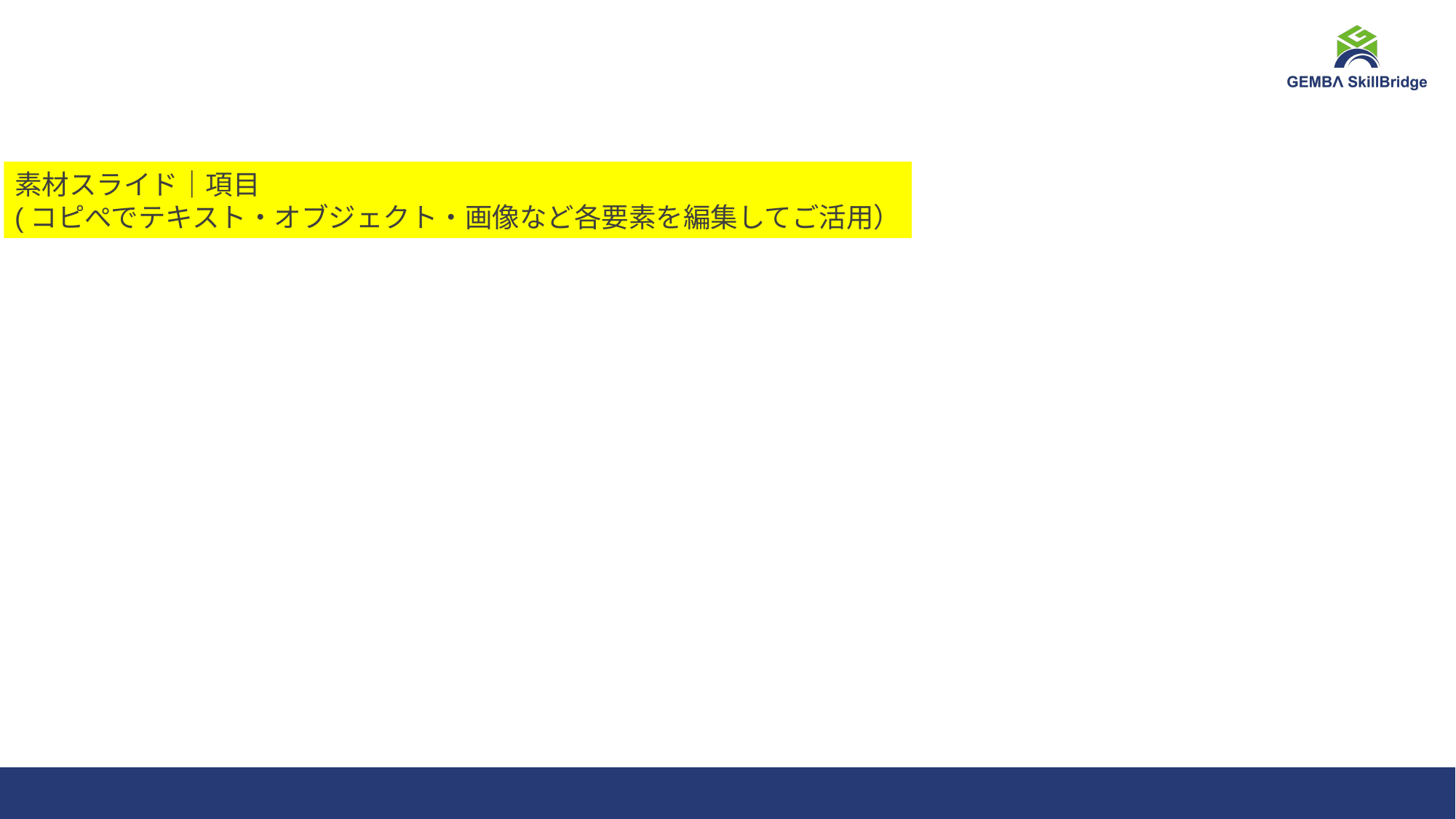

素材スライド｜項目
(コピぺでテキスト・オブジェクト・画像など各要素を編集してご活用）
#